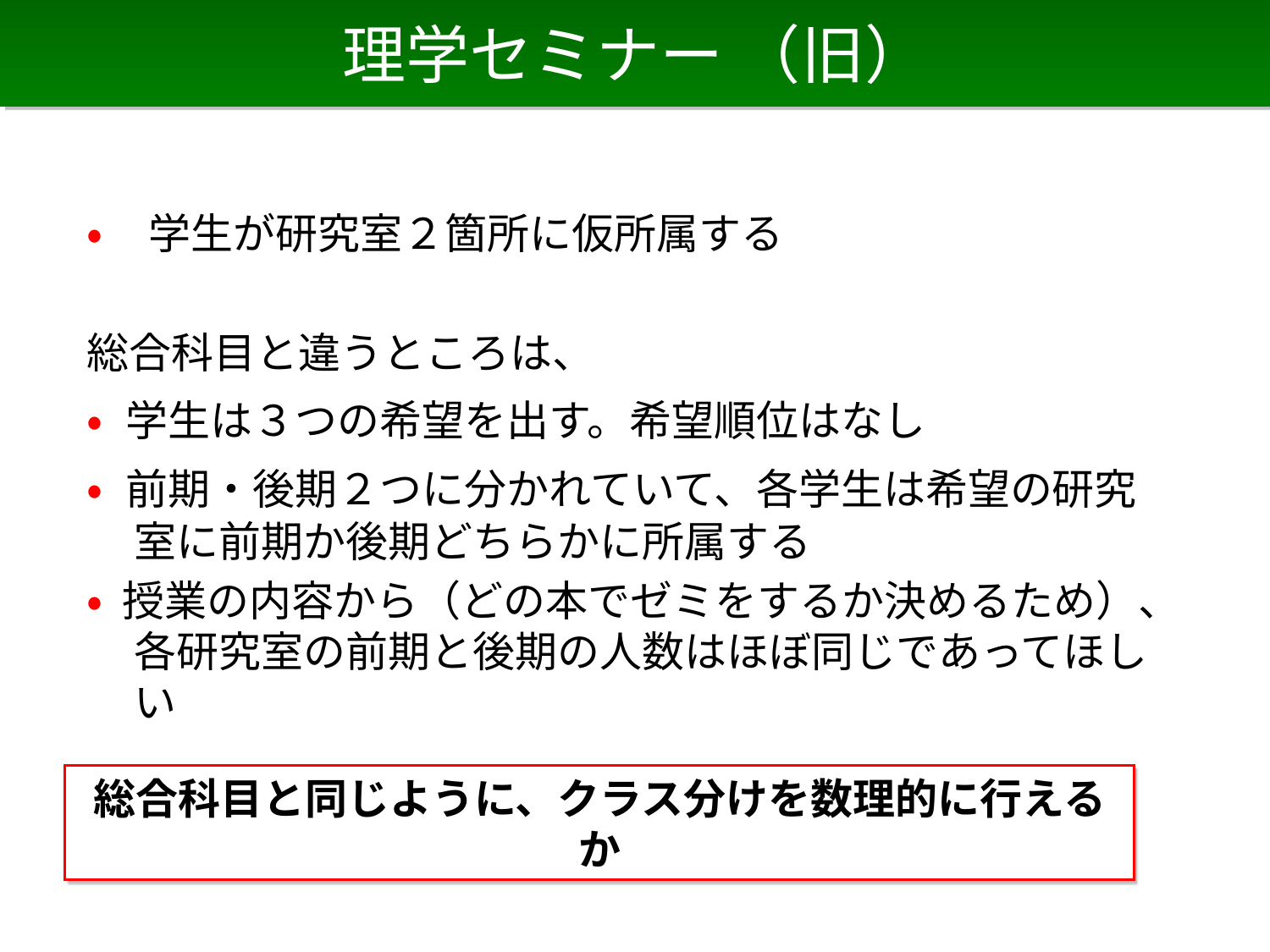

# 理学セミナー （旧）
• 学生が研究室２箇所に仮所属する

総合科目と違うところは、
• 学生は３つの希望を出す。希望順位はなし
• 前期・後期２つに分かれていて、各学生は希望の研究室に前期か後期どちらかに所属する
• 授業の内容から（どの本でゼミをするか決めるため）、各研究室の前期と後期の人数はほぼ同じであってほしい
総合科目と同じように、クラス分けを数理的に行えるか